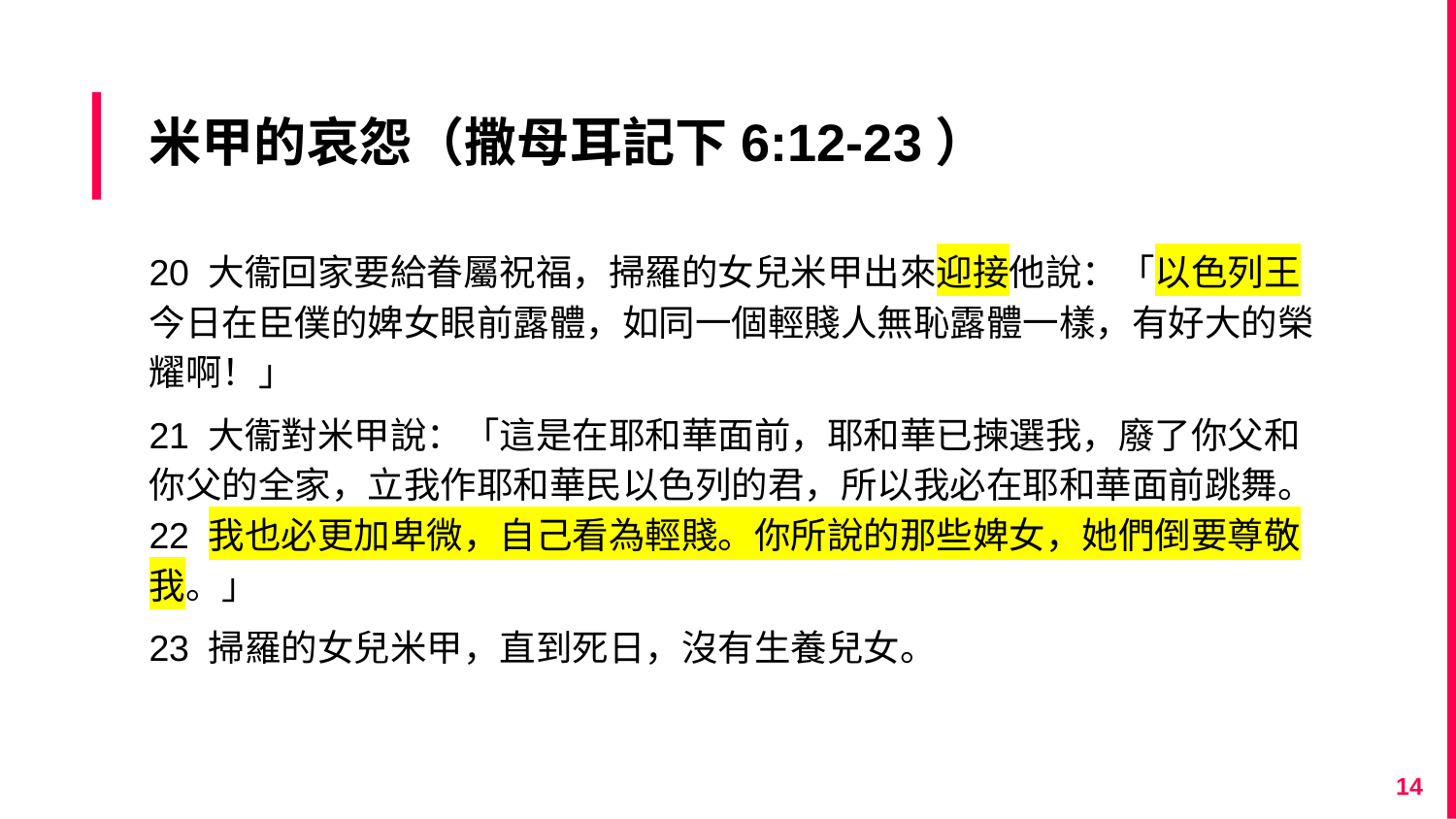

# 米甲的哀怨（撒母耳記下6:12-23）
20 大衞回家要給眷屬祝福，掃羅的女兒米甲出來迎接他說：「以色列王今日在臣僕的婢女眼前露體，如同一個輕賤人無恥露體一樣，有好大的榮耀啊！」
21 大衞對米甲說：「這是在耶和華面前，耶和華已揀選我，廢了你父和你父的全家，立我作耶和華民以色列的君，所以我必在耶和華面前跳舞。 22 我也必更加卑微，自己看為輕賤。你所說的那些婢女，她們倒要尊敬我。」
23 掃羅的女兒米甲，直到死日，沒有生養兒女。
14